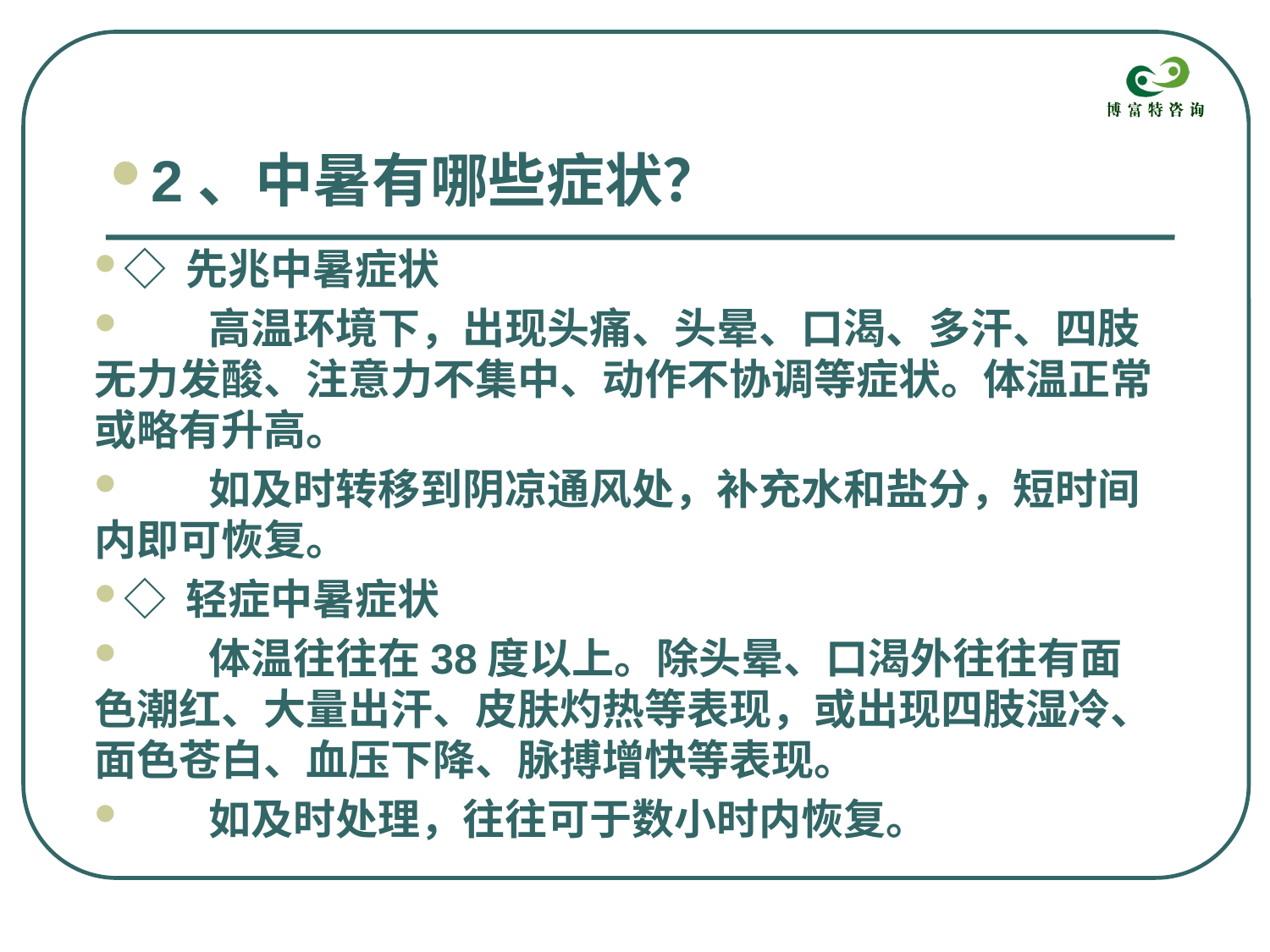

2、中暑有哪些症状？
◇ 先兆中暑症状
　　高温环境下，出现头痛、头晕、口渴、多汗、四肢无力发酸、注意力不集中、动作不协调等症状。体温正常或略有升高。
　　如及时转移到阴凉通风处，补充水和盐分，短时间内即可恢复。
◇ 轻症中暑症状
　　体温往往在38度以上。除头晕、口渴外往往有面色潮红、大量出汗、皮肤灼热等表现，或出现四肢湿冷、面色苍白、血压下降、脉搏增快等表现。
　　如及时处理，往往可于数小时内恢复。

12